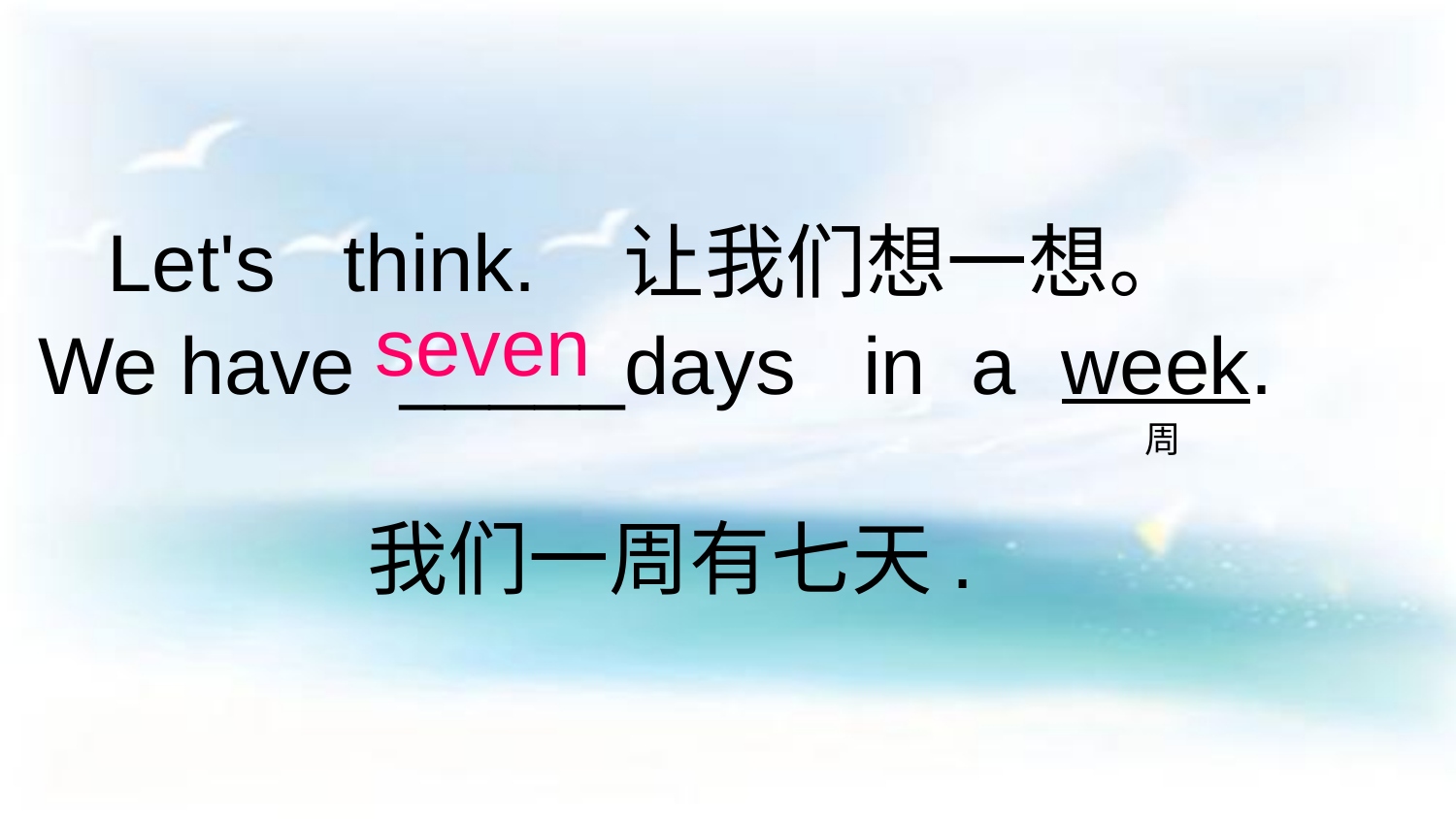

Let's   think.   让我们想一想。
seven
We have  _____days   in  a  week.

                 我们一周有七天.
周